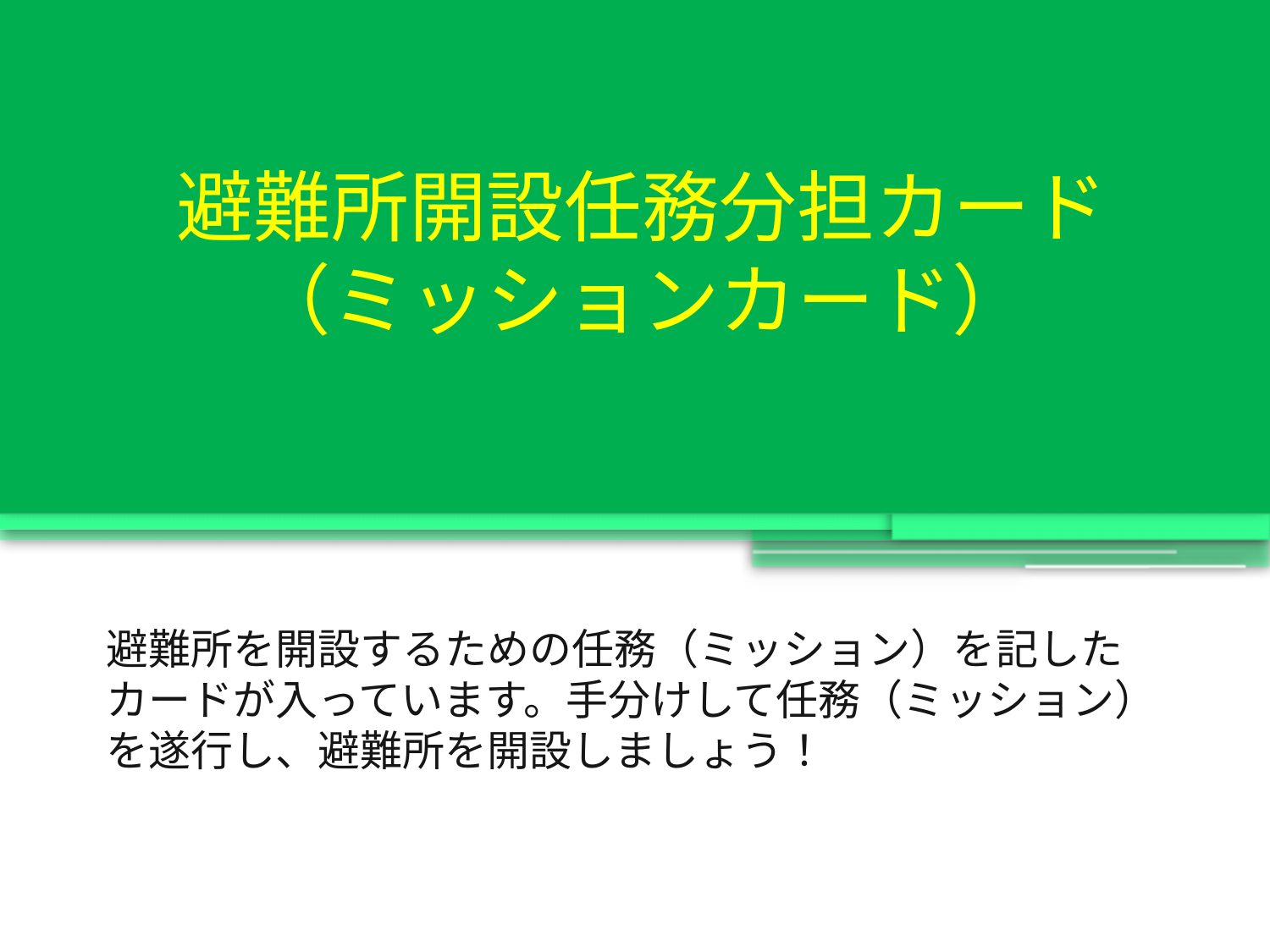

# 避難所開設任務分担カード （ミッションカード）
避難所を開設するための任務（ミッション）を記したカードが入っています。手分けして任務（ミッション）を遂行し、避難所を開設しましょう！